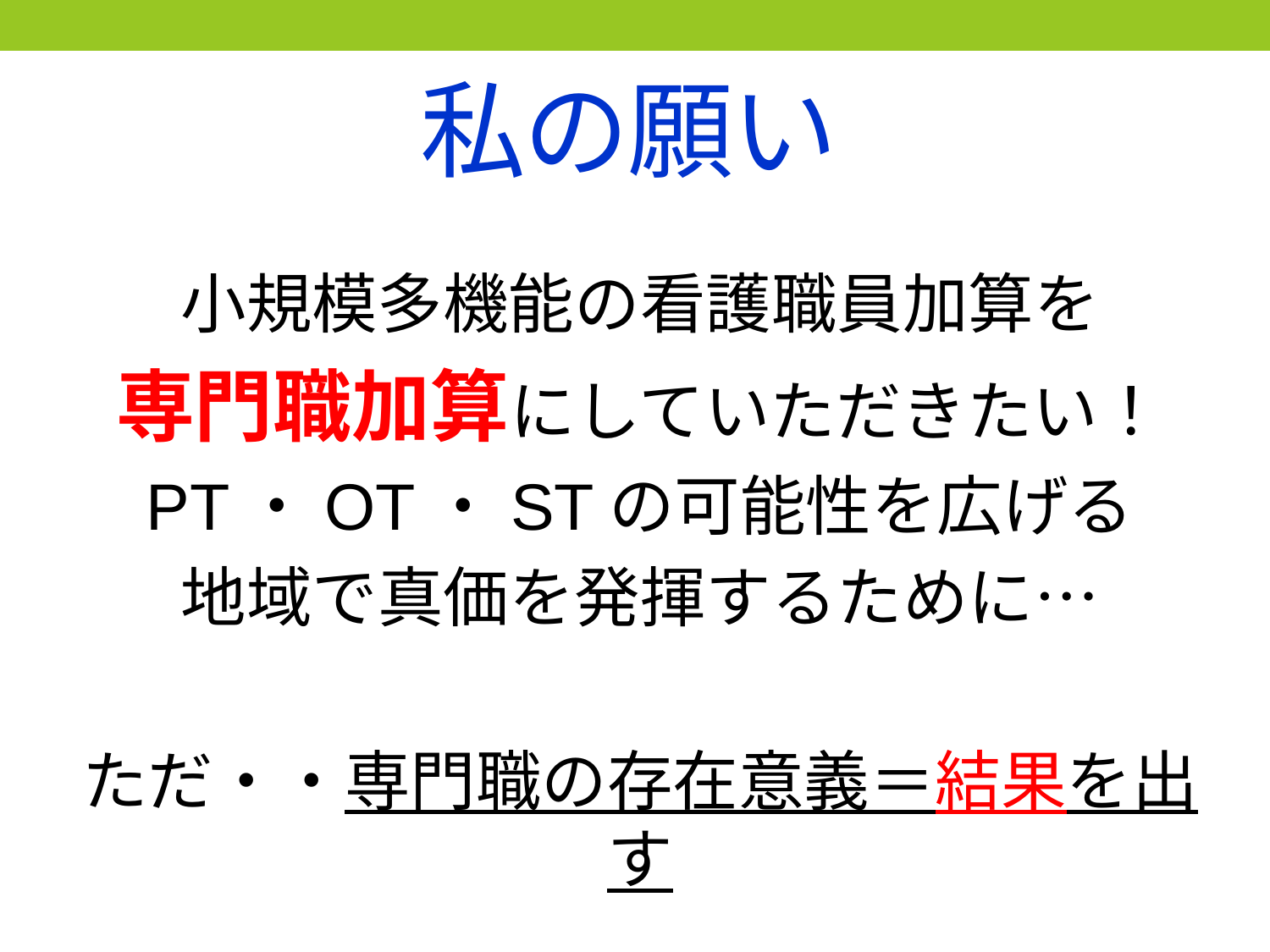

私の願い
小規模多機能の看護職員加算を
専門職加算にしていただきたい！
PT・OT・STの可能性を広げる
地域で真価を発揮するために…

ただ・・専門職の存在意義＝結果を出す